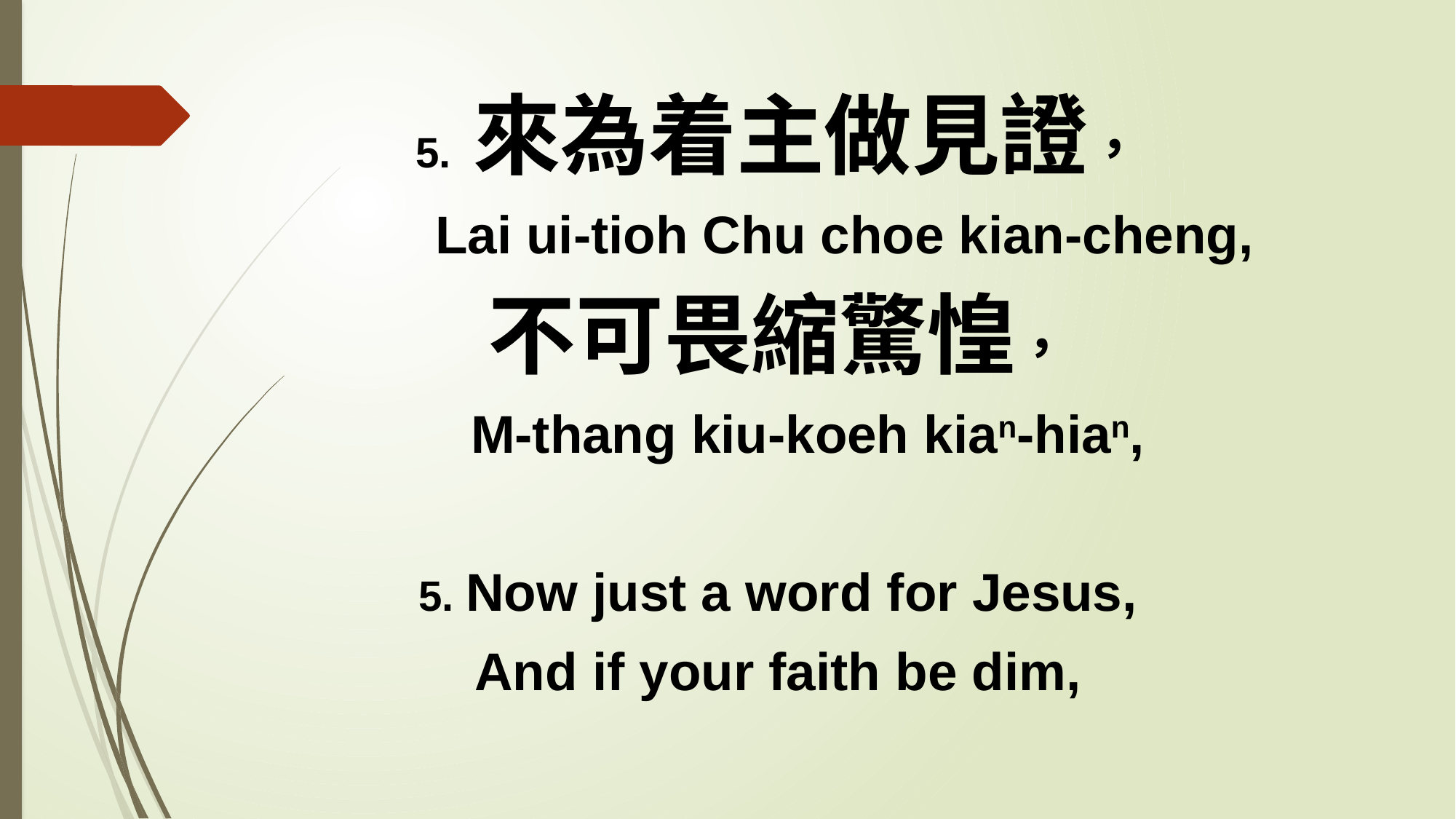

5. 來為着主做見證，
         Lai ui-tioh Chu choe kian-cheng,
不可畏縮驚惶，
    M-thang kiu-koeh kian-hian,

5. Now just a word for Jesus,
And if your faith be dim,